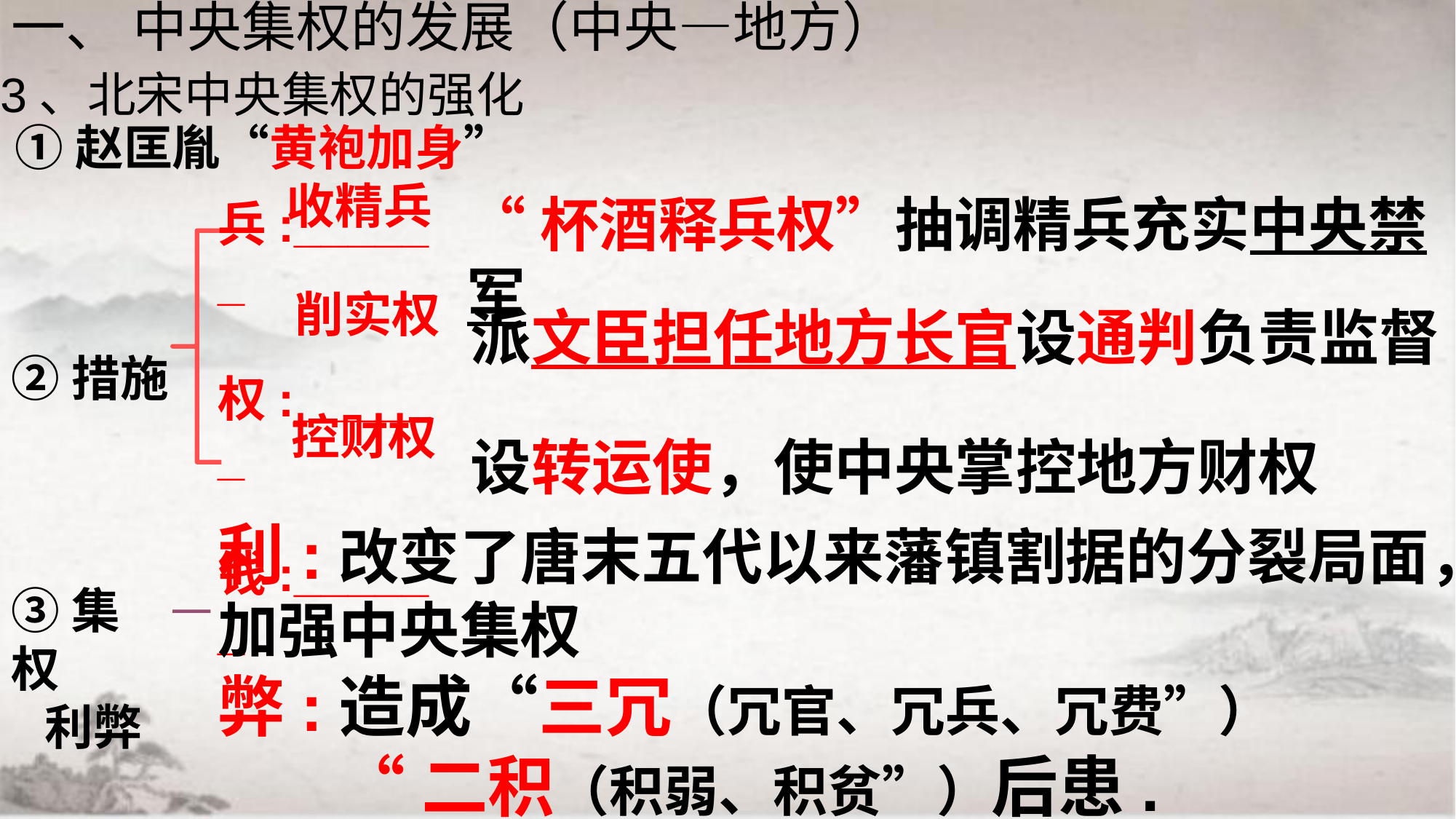

一、 中央集权的发展（中央—地方）
3、北宋中央集权的强化
①赵匡胤“黄袍加身”
收精兵
“杯酒释兵权”抽调精兵充实中央禁军
兵:______

权:______

钱:______

削实权
派文臣担任地方长官设通判负责监督
②措施
控财权
设转运使，使中央掌控地方财权
利:改变了唐末五代以来藩镇割据的分裂局面，加强中央集权
弊:造成“三冗（冗官、冗兵、冗费”）
        “二积（积弱、积贫”）后患.

③集权
   利弊